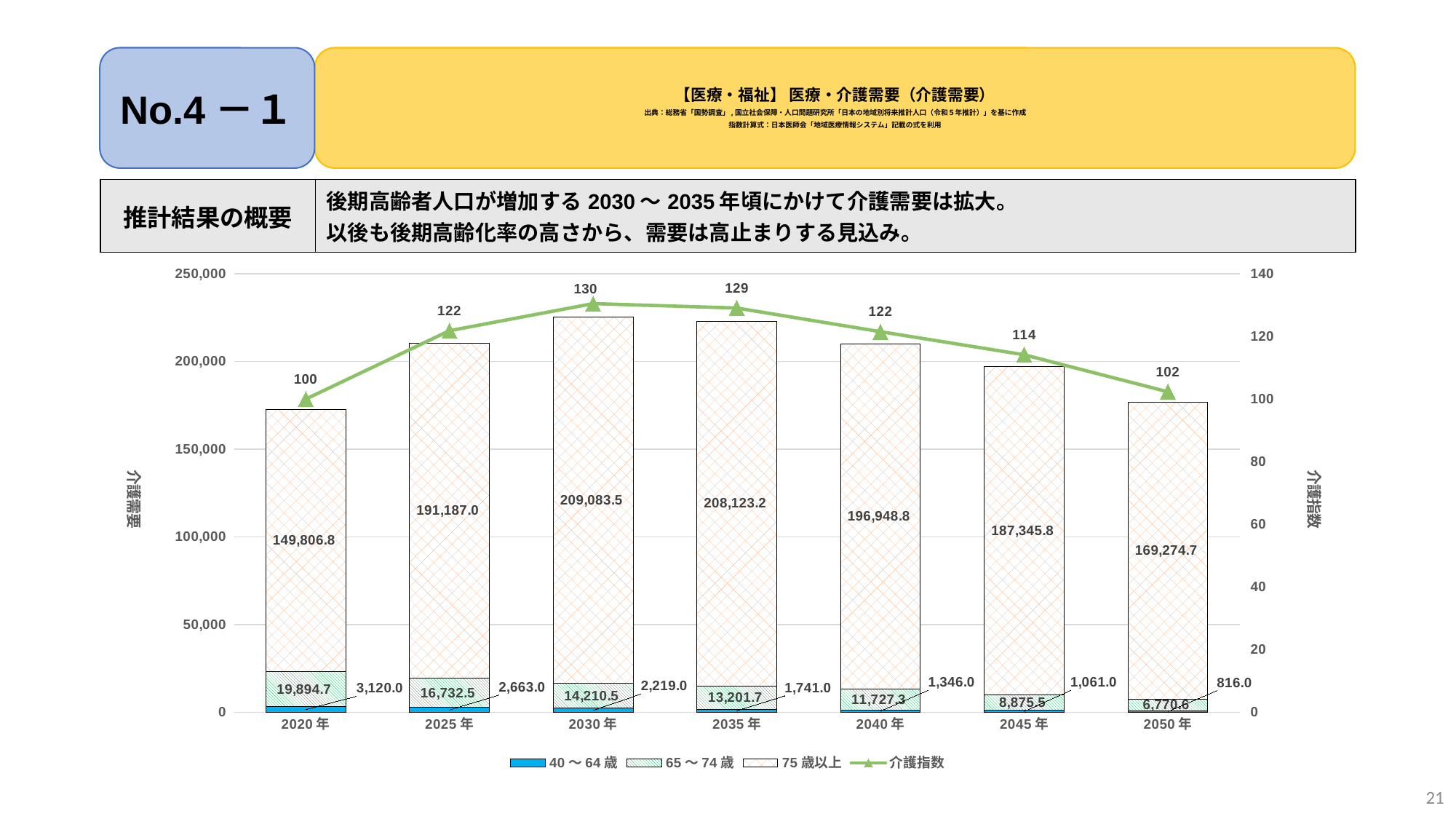

No.4－１
# 【医療・福祉】 医療・介護需要（介護需要） 出典：総務省「国勢調査」,国立社会保障・人口問題研究所「日本の地域別将来推計人口（令和５年推計）」を基に作成 指数計算式：日本医師会「地域医療情報システム」記載の式を利用
| 推計結果の概要 | 後期高齢者人口が増加する2030～2035年頃にかけて介護需要は拡大。 以後も後期高齢化率の高さから、需要は高止まりする見込み。 |
| --- | --- |

### Chart

| Category | 40～64歳 | 65～74歳 | 75歳以上 | 介護指数 |
|---|---|---|---|---|
| 2020年 | 3120.0 | 19894.699999999997 | 149806.8 | 100.0 |
| 2025年 | 2663.0 | 16732.5 | 191187.0 | 121.84971198606655 |
| 2030年 | 2219.0 | 14210.499999999998 | 209083.5 | 130.48897272619436 |
| 2035年 | 1741.0 | 13201.699999999999 | 208123.19999999998 | 129.07300306964123 |
| 2040年 | 1346.0 | 11727.3 | 196948.8 | 121.52544677600876 |
| 2045年 | 1061.0 | 8875.5 | 187345.8 | 114.1537945220936 |
| 2050年 | 816.0 | 6770.599999999999 | 169274.69999999998 | 102.3375563804272 |
21